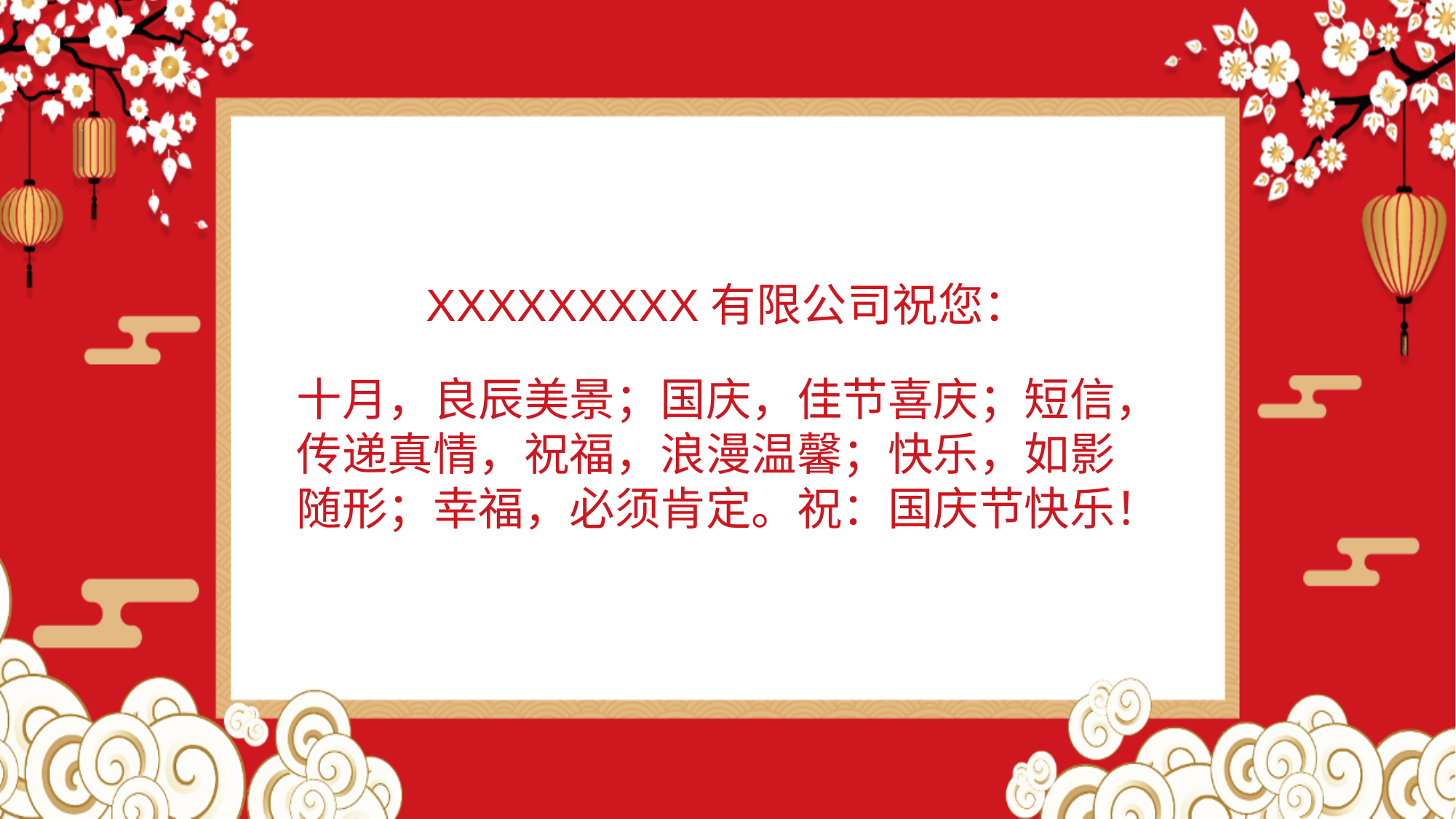

XXXXXXXXX有限公司祝您：
十月，良辰美景；国庆，佳节喜庆；短信，传递真情，祝福，浪漫温馨；快乐，如影随形；幸福，必须肯定。祝：国庆节快乐！